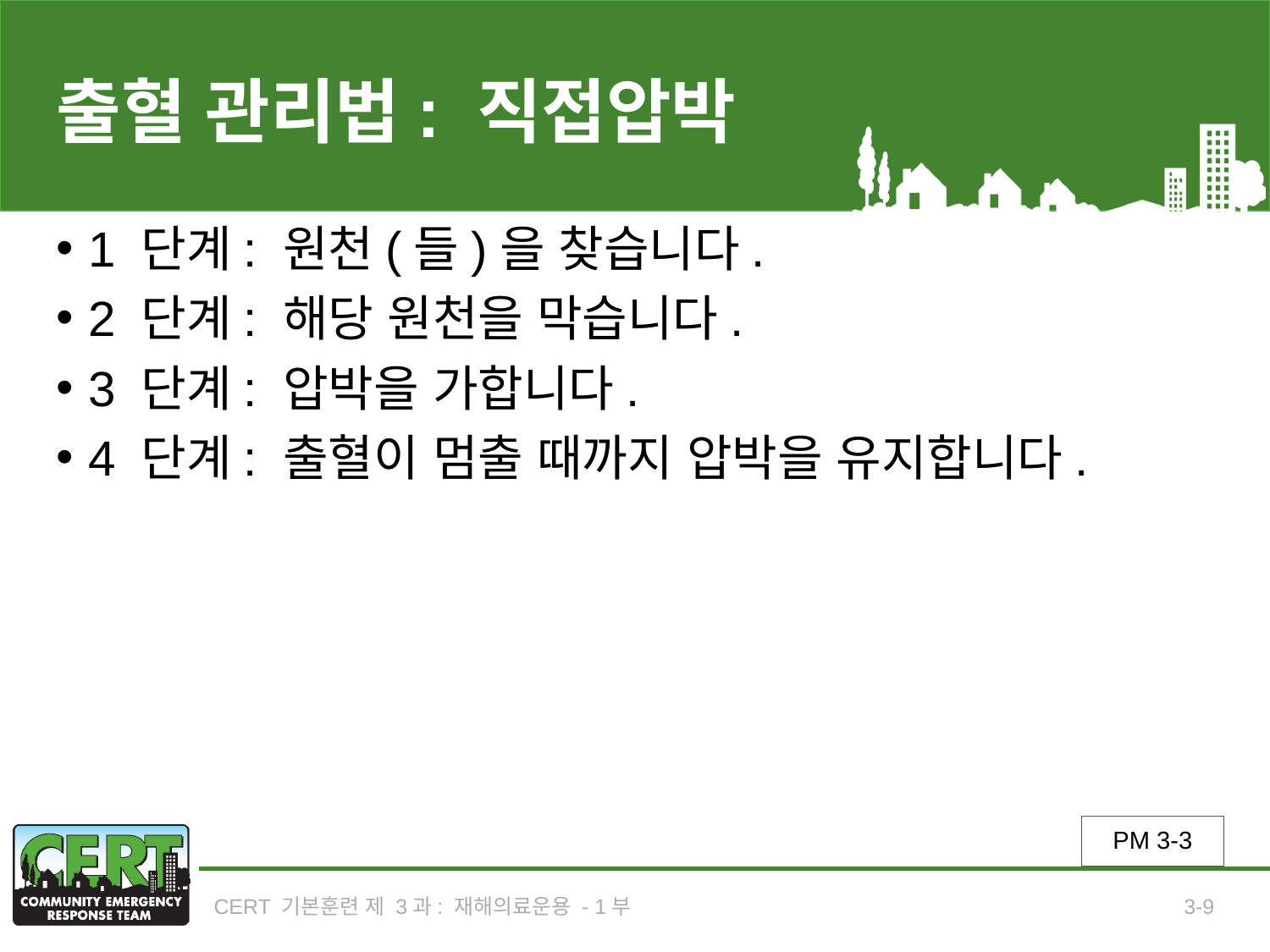

# 출혈 관리법: 직접압박
1 단계: 원천(들)을 찾습니다.
2 단계: 해당 원천을 막습니다.
3 단계: 압박을 가합니다.
4 단계: 출혈이 멈출 때까지 압박을 유지합니다.
PM 3-3
CERT 기본훈련 제 3과: 재해의료운용 - 1부
3-9